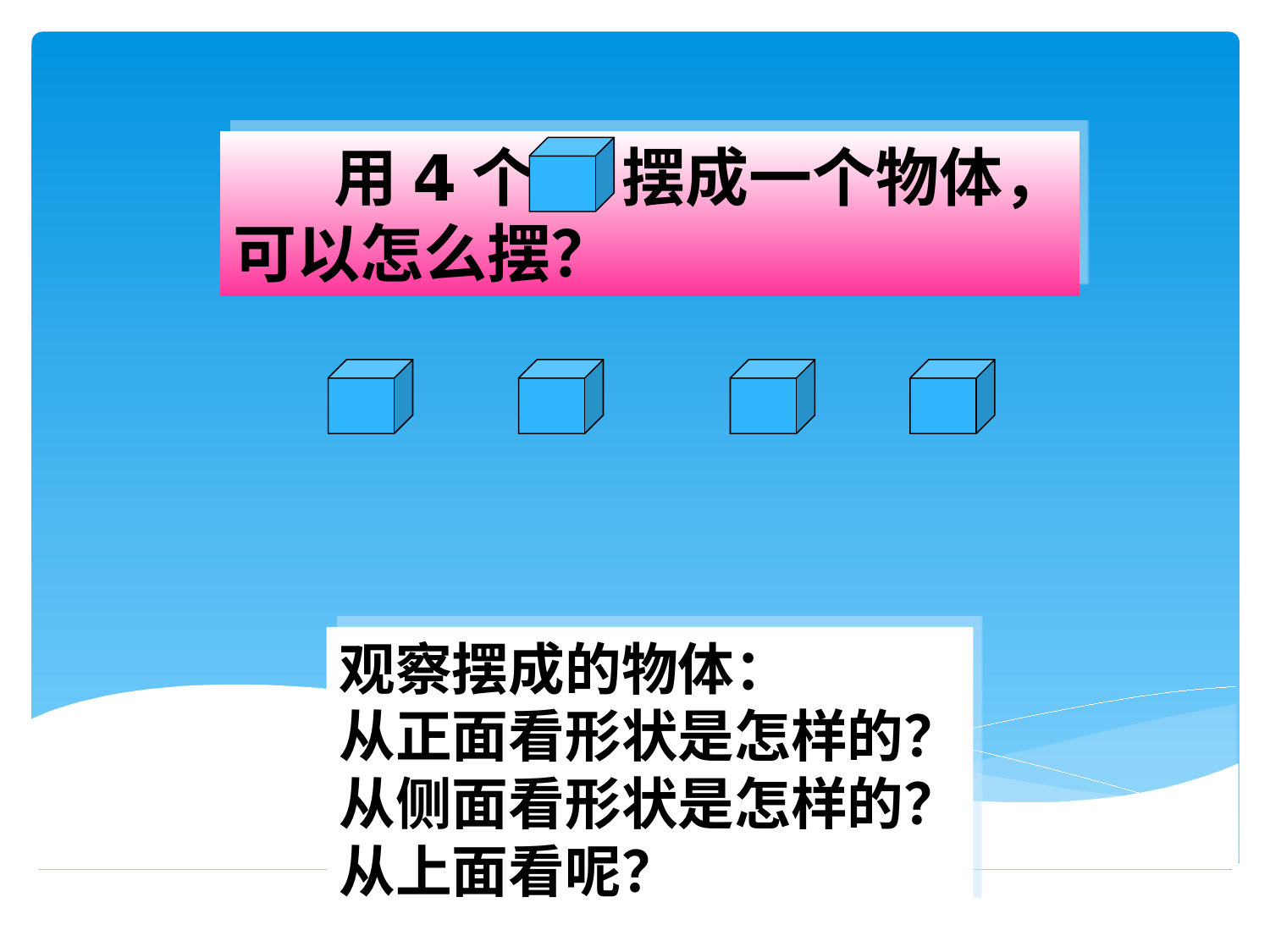

用4个      摆成一个物体，
可以怎么摆？

观察摆成的物体：
从正面看形状是怎样的？
从侧面看形状是怎样的？
从上面看呢？